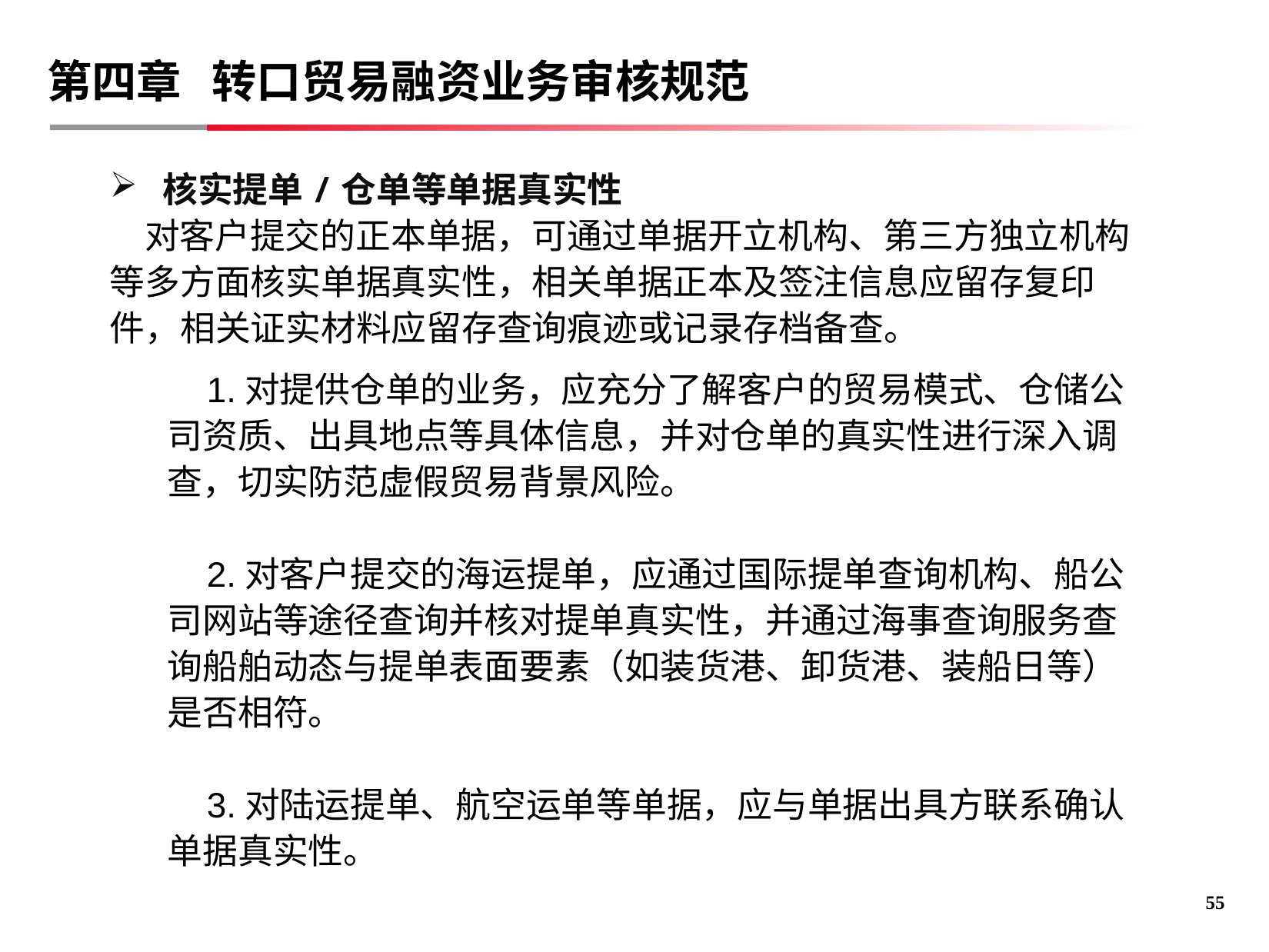

第四章   转口贸易融资业务审核规范
  核实提单/仓单等单据真实性
        对客户提交的正本单据，可通过单据开立机构、第三方独立机构等多方面核实单据真实性，相关单据正本及签注信息应留存复印件，相关证实材料应留存查询痕迹或记录存档备查。

    1.对提供仓单的业务，应充分了解客户的贸易模式、仓储公司资质、出具地点等具体信息，并对仓单的真实性进行深入调查，切实防范虚假贸易背景风险。

    2.对客户提交的海运提单，应通过国际提单查询机构、船公司网站等途径查询并核对提单真实性，并通过海事查询服务查询船舶动态与提单表面要素（如装货港、卸货港、装船日等）是否相符。

    3.对陆运提单、航空运单等单据，应与单据出具方联系确认单据真实性。

55